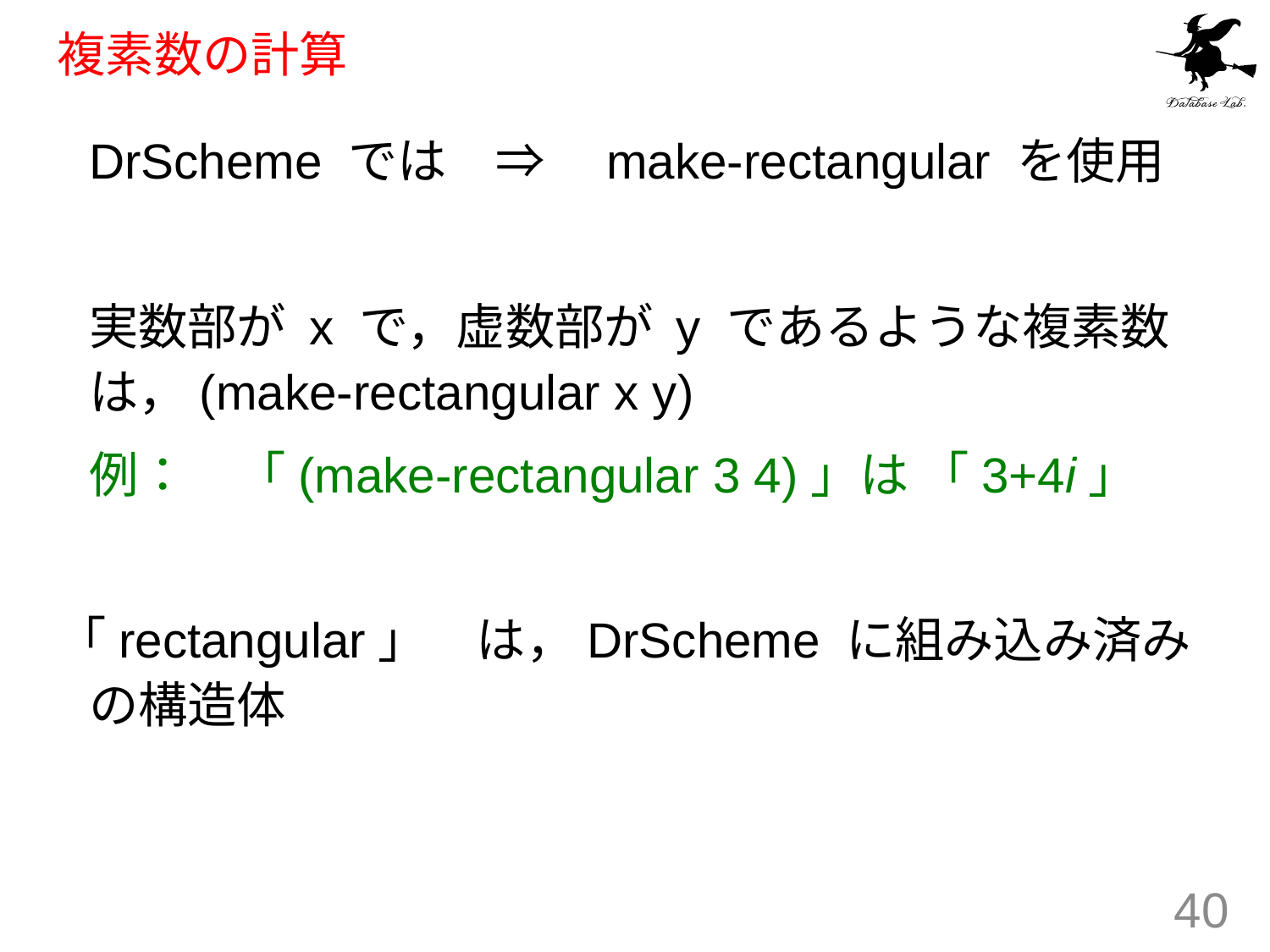

# 複素数の計算
	DrScheme では　⇒　make-rectangular を使用

	実数部が x で，虚数部が y であるような複素数は，(make-rectangular x y)
	例：　「(make-rectangular 3 4)」は 「3+4i」

「rectangular」　は，DrScheme に組み込み済みの構造体

40